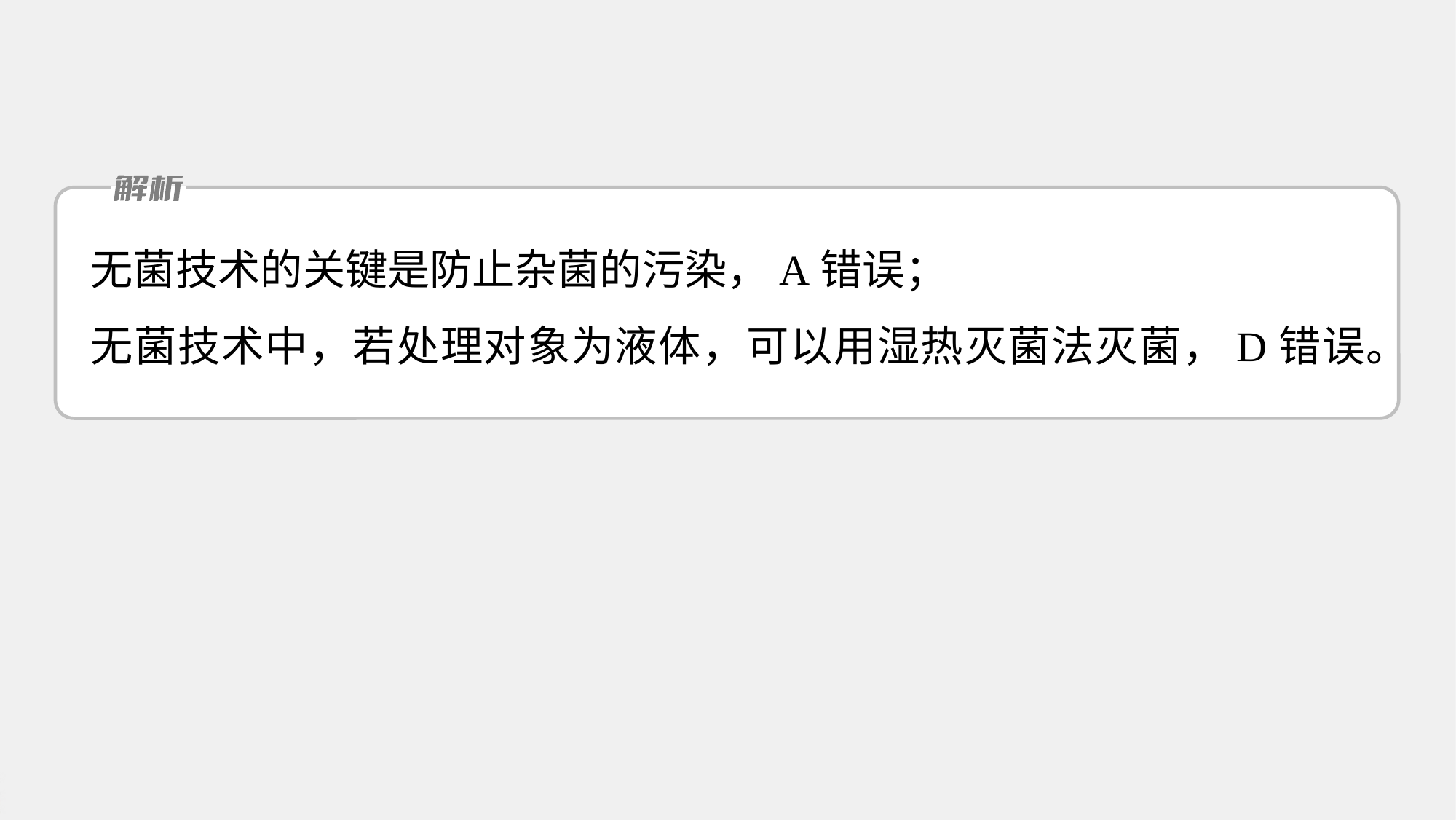

无菌技术的关键是防止杂菌的污染，A错误；
无菌技术中，若处理对象为液体，可以用湿热灭菌法灭菌，D错误。